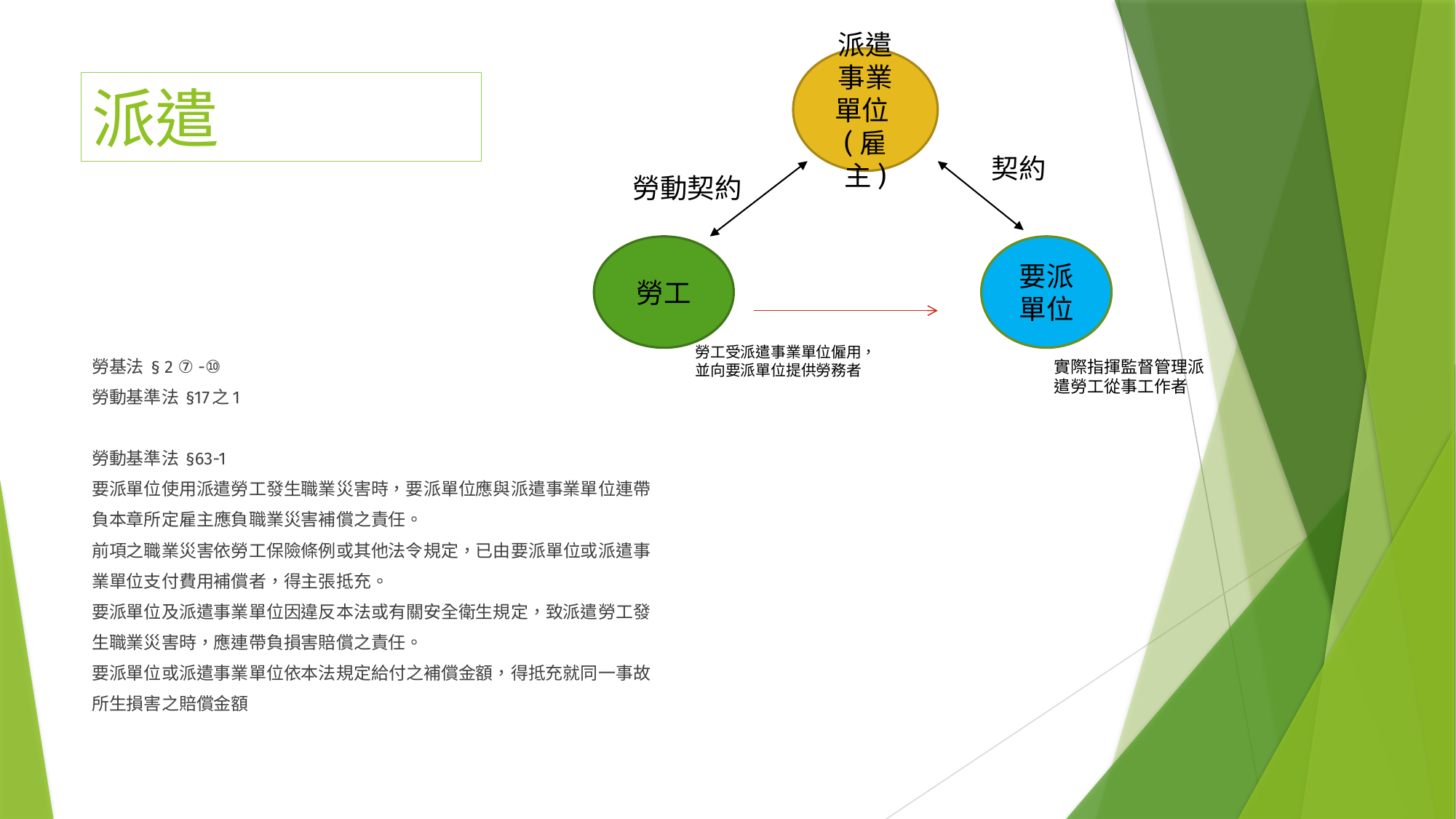

派遣事業單位(雇主)
# 派遣
契約
勞動契約
勞工
要派單位
勞工受派遣事業單位僱用，並向要派單位提供勞務者
勞基法 § 2 ⑦ -⑩
勞動基準法 §17之1

勞動基準法 §63-1
要派單位使用派遣勞工發生職業災害時，要派單位應與派遣事業單位連帶
負本章所定雇主應負職業災害補償之責任。
前項之職業災害依勞工保險條例或其他法令規定，已由要派單位或派遣事
業單位支付費用補償者，得主張抵充。
要派單位及派遣事業單位因違反本法或有關安全衛生規定，致派遣勞工發
生職業災害時，應連帶負損害賠償之責任。
要派單位或派遣事業單位依本法規定給付之補償金額，得抵充就同一事故
所生損害之賠償金額
實際指揮監督管理派遣勞工從事工作者